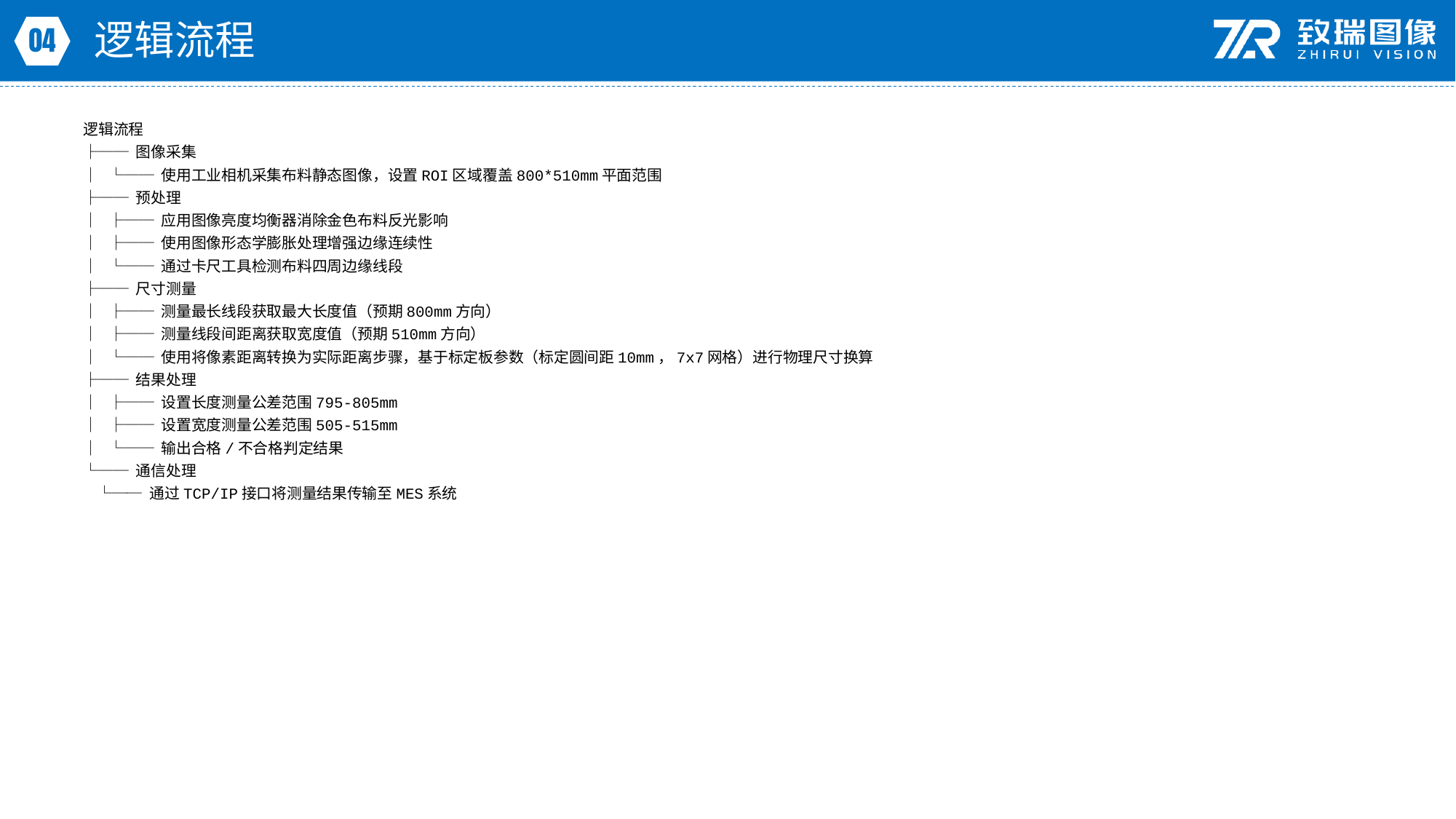

逻辑流程
04

逻辑流程
├── 图像采集
│   └── 使用工业相机采集布料静态图像，设置ROI区域覆盖800*510mm平面范围
├── 预处理
│   ├── 应用图像亮度均衡器消除金色布料反光影响
│   ├── 使用图像形态学膨胀处理增强边缘连续性
│   └── 通过卡尺工具检测布料四周边缘线段
├── 尺寸测量
│   ├── 测量最长线段获取最大长度值（预期800mm方向）
│   ├── 测量线段间距离获取宽度值（预期510mm方向）
│   └── 使用将像素距离转换为实际距离步骤，基于标定板参数（标定圆间距10mm，7x7网格）进行物理尺寸换算
├── 结果处理
│   ├── 设置长度测量公差范围795-805mm
│   ├── 设置宽度测量公差范围505-515mm
│   └── 输出合格/不合格判定结果
└── 通信处理
    └── 通过TCP/IP接口将测量结果传输至MES系统